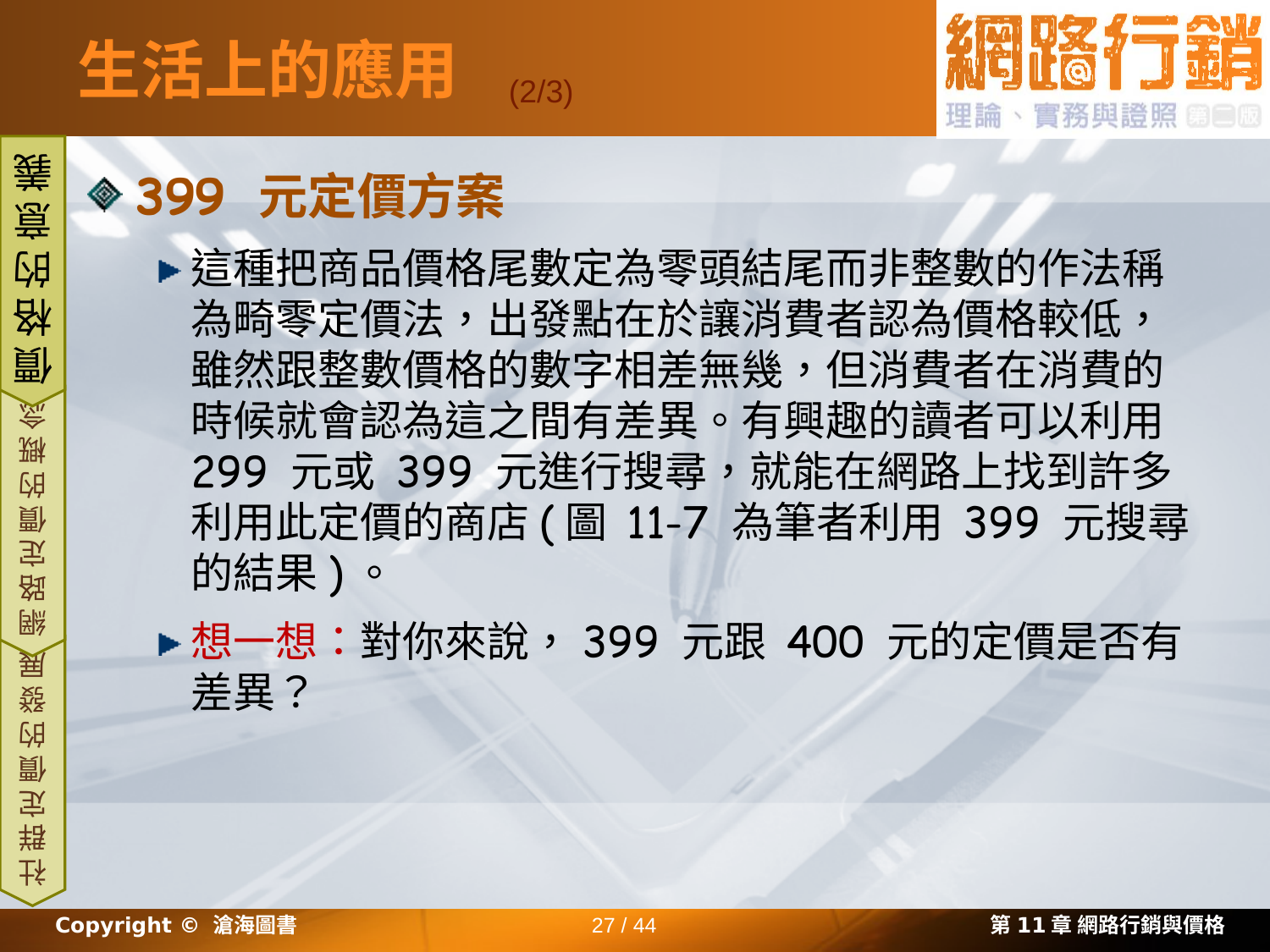

# 生活上的應用
(2/3)
399 元定價方案
這種把商品價格尾數定為零頭結尾而非整數的作法稱為畸零定價法，出發點在於讓消費者認為價格較低，雖然跟整數價格的數字相差無幾，但消費者在消費的時候就會認為這之間有差異。有興趣的讀者可以利用 299 元或 399 元進行搜尋，就能在網路上找到許多利用此定價的商店(圖 11-7 為筆者利用 399 元搜尋的結果)。
想一想：對你來說，399 元跟 400 元的定價是否有差異？
價格的意義
網路定價的概念
社群定價的發展
Copyright © 滄海圖書
27 / 44
第11章 網路行銷與價格